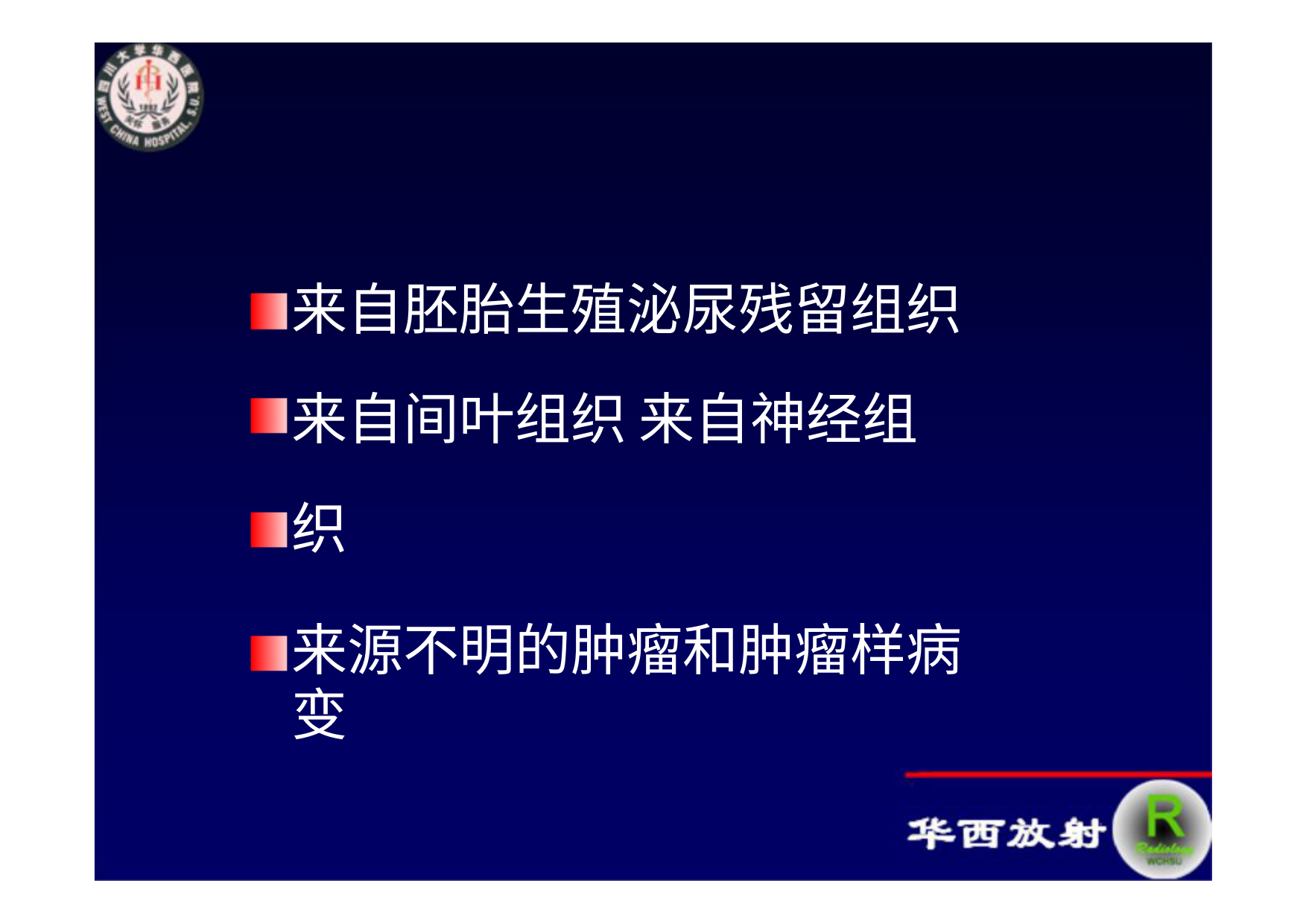

# 组织学来源
来自胚胎生殖泌尿残留组织 来自间叶组织 来自神经组织

来源不明的肿瘤和肿瘤样病变